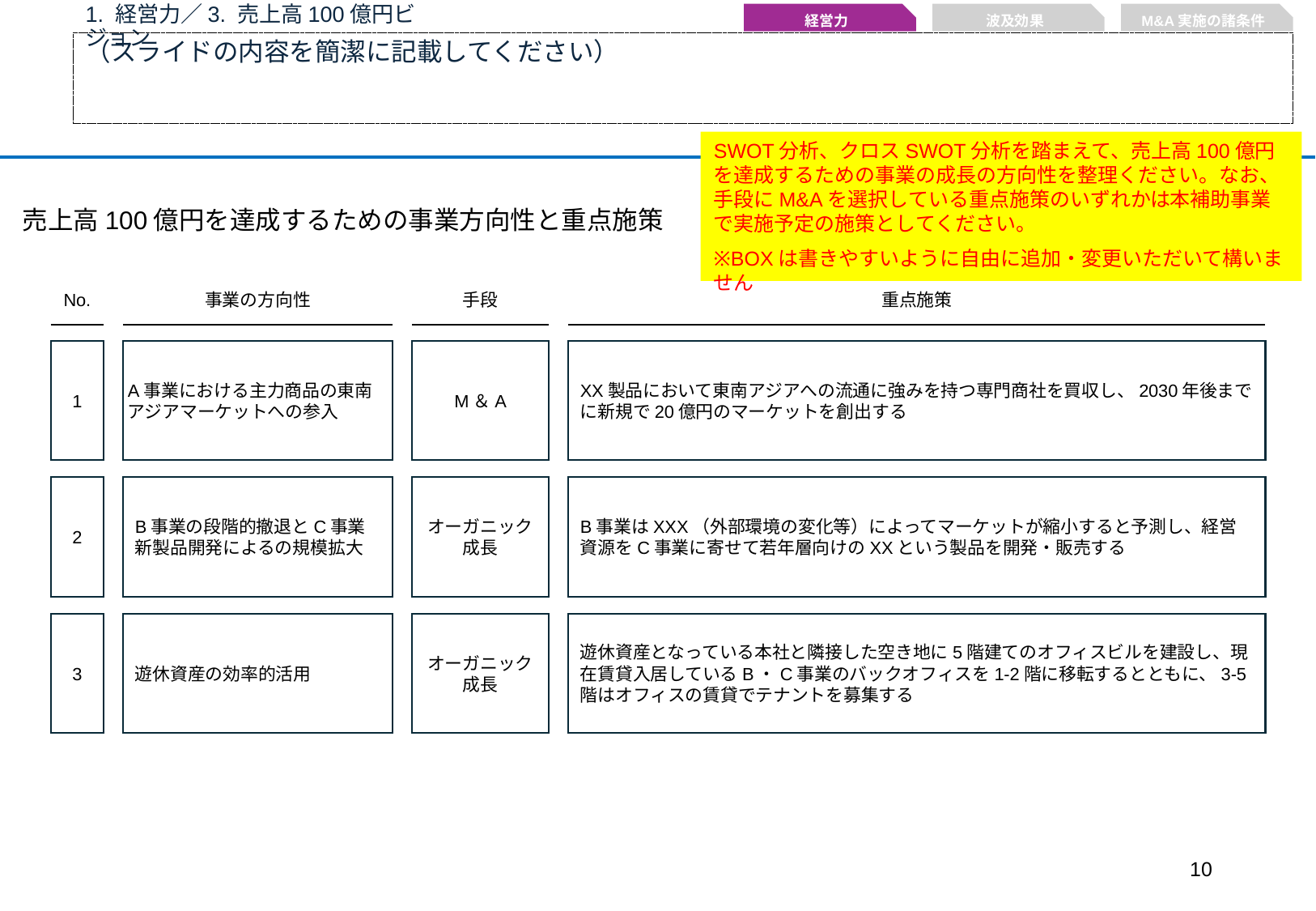

1. 経営力／3. 売上高100億円ビジョン
経営力
波及効果
M&A実施の諸条件
（スライドの内容を簡潔に記載してください）
SWOT分析、クロスSWOT分析を踏まえて、売上高100億円を達成するための事業の成長の方向性を整理ください。なお、手段にM&Aを選択している重点施策のいずれかは本補助事業で実施予定の施策としてください。
※BOXは書きやすいように自由に追加・変更いただいて構いません
売上高100億円を達成するための事業方向性と重点施策
No.
事業の方向性
手段
重点施策
1
A事業における主力商品の東南アジアマーケットへの参入
M＆A
XX製品において東南アジアへの流通に強みを持つ専門商社を買収し、2030年後までに新規で20億円のマーケットを創出する
2
B事業の段階的撤退とC事業新製品開発によるの規模拡大
オーガニック
成長
B事業はXXX（外部環境の変化等）によってマーケットが縮小すると予測し、経営資源をC事業に寄せて若年層向けのXXという製品を開発・販売する
3
遊休資産の効率的活用
オーガニック
成長
遊休資産となっている本社と隣接した空き地に5階建てのオフィスビルを建設し、現在賃貸入居しているB・C事業のバックオフィスを1-2階に移転するとともに、3-5階はオフィスの賃貸でテナントを募集する
10